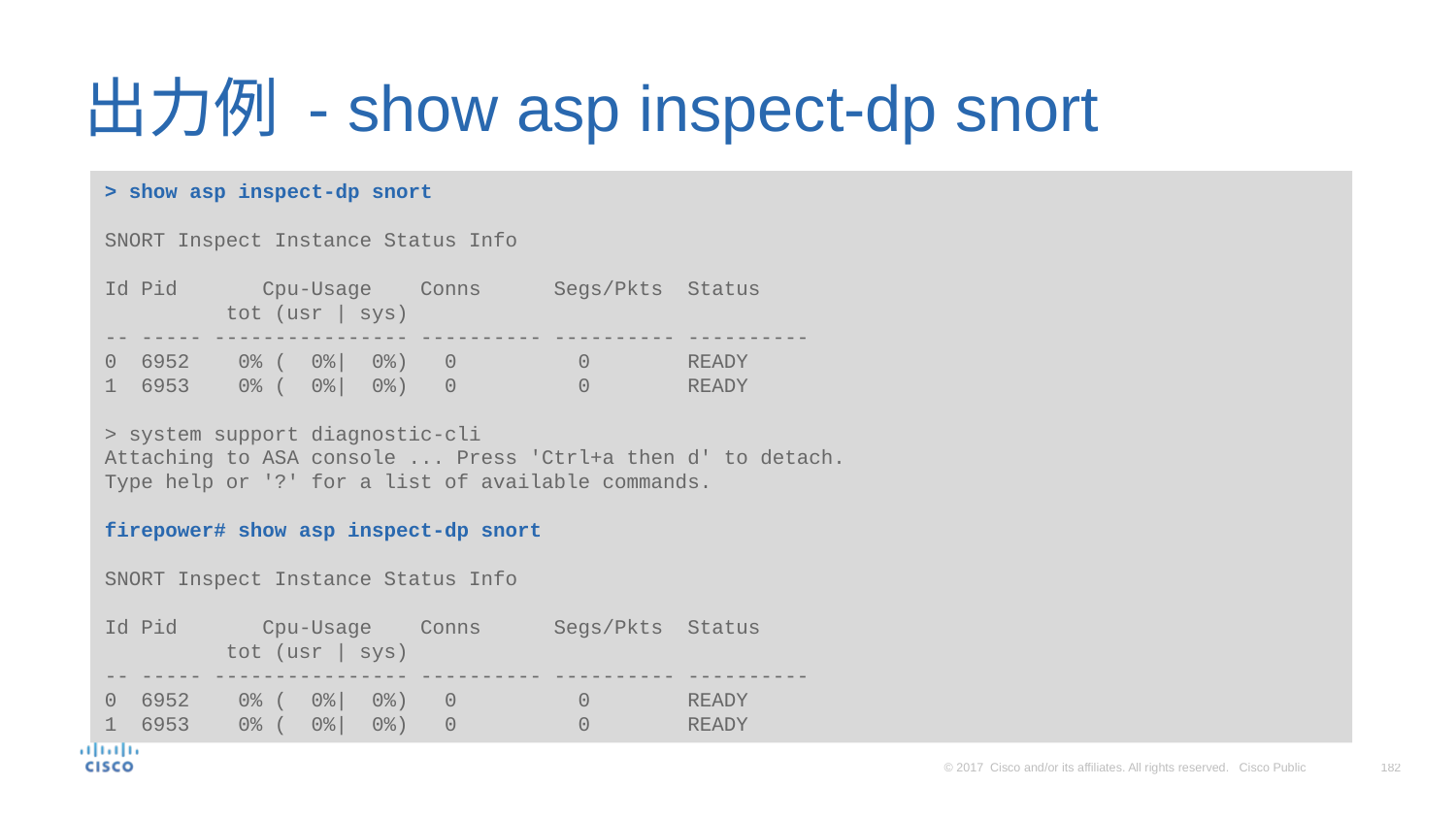

# 出力例 - show asp inspect-dp snort
> show asp inspect-dp snort

SNORT Inspect Instance Status Info

Id Pid       Cpu-Usage    Conns      Segs/Pkts  Status
          tot (usr | sys)
-- ----- ---------------- ---------- ---------- ----------
0  6952    0% (  0%|  0%)   0          0        READY
1  6953    0% (  0%|  0%)   0          0        READY

> system support diagnostic-cli
Attaching to ASA console ... Press 'Ctrl+a then d' to detach.
Type help or '?' for a list of available commands.

firepower# show asp inspect-dp snort

SNORT Inspect Instance Status Info

Id Pid       Cpu-Usage    Conns      Segs/Pkts  Status
          tot (usr | sys)
-- ----- ---------------- ---------- ---------- ----------
0  6952    0% (  0%|  0%)   0          0        READY
1  6953    0% (  0%|  0%)   0          0        READY